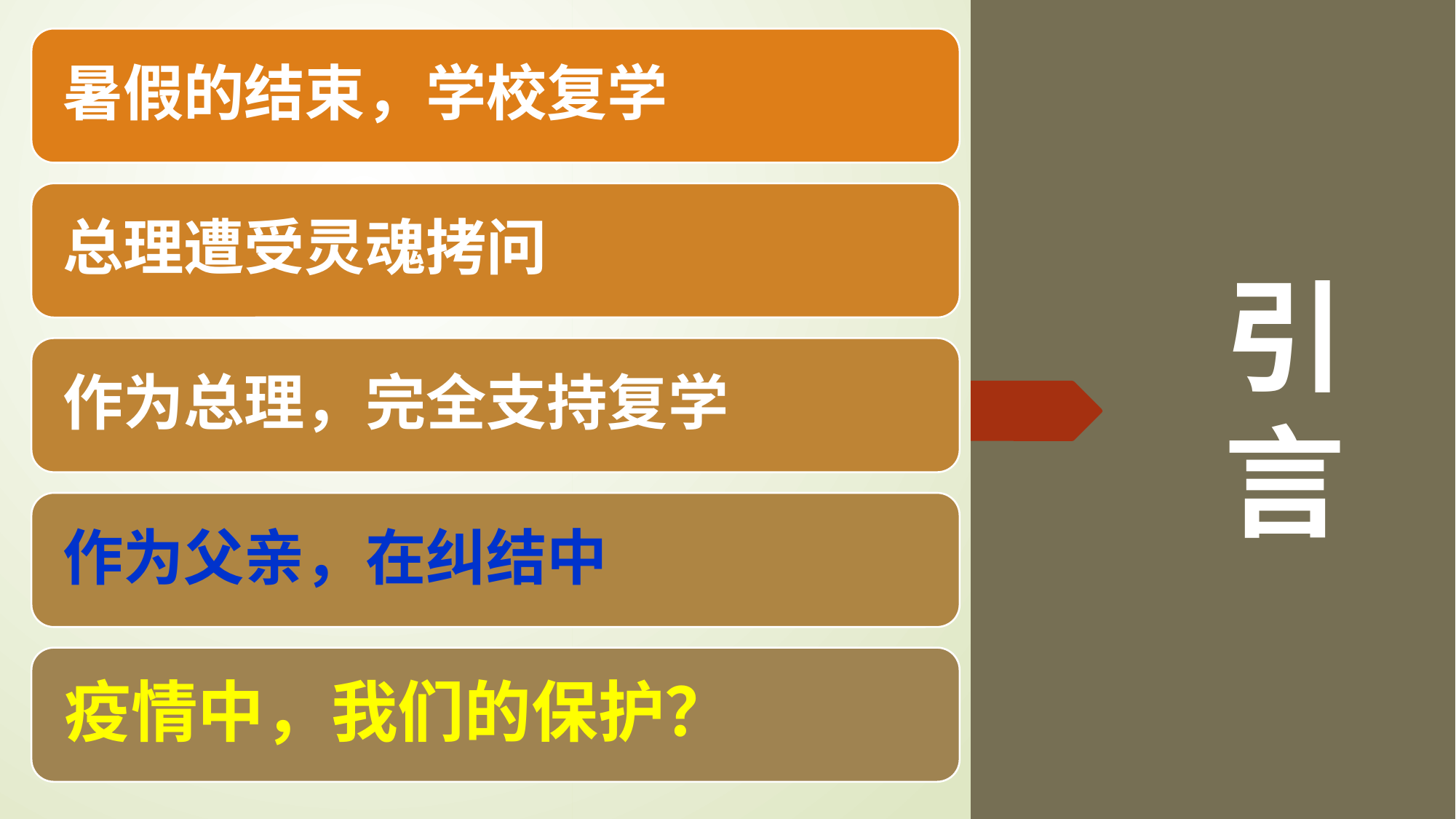

暑假的结束，学校复学
总理遭受灵魂拷问
作为总理，完全支持复学
作为父亲，在纠结中
疫情中，我们的保护？
# 引 言